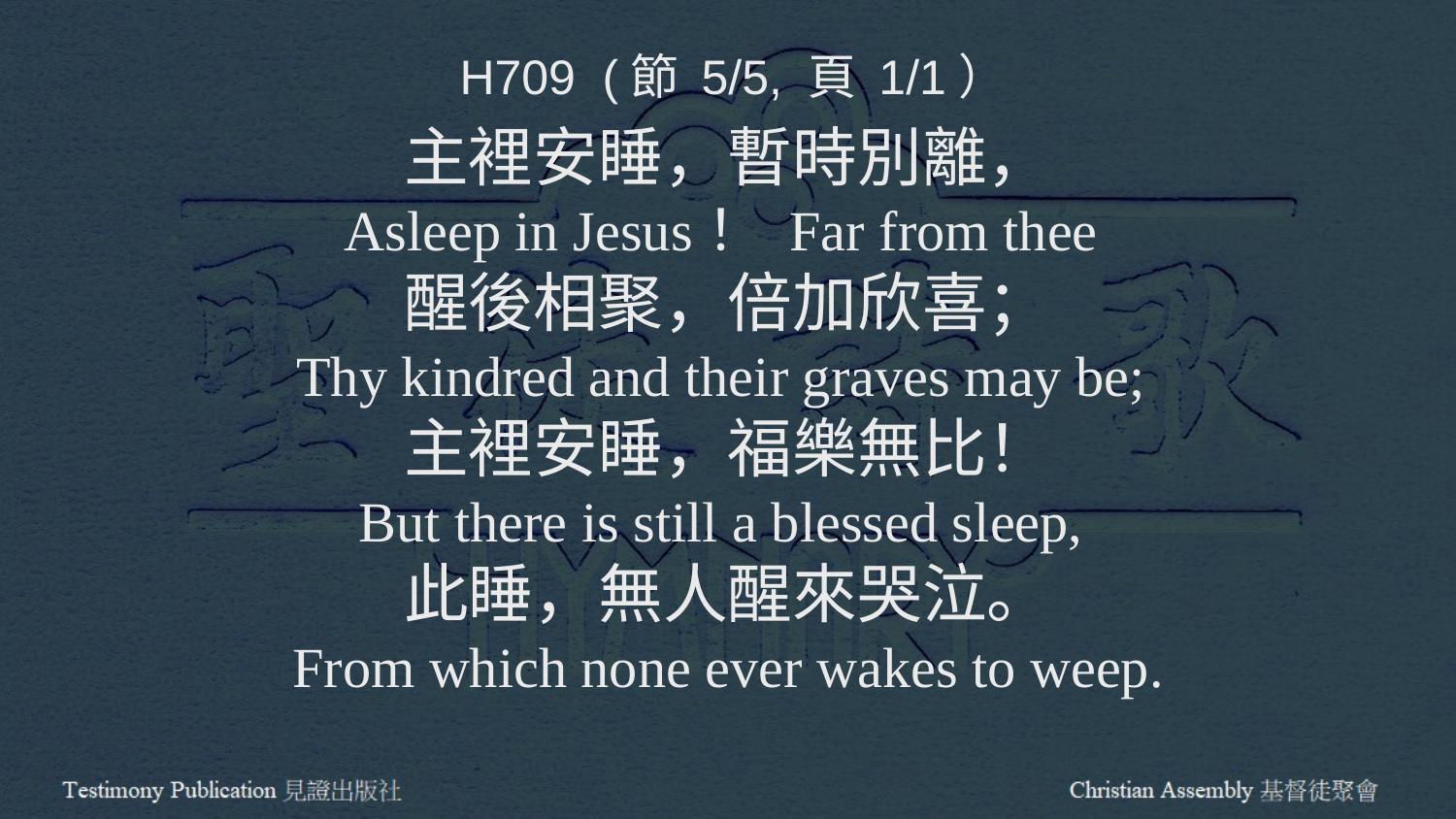

H709  (節 5/5, 頁 1/1）
主裡安睡，暫時別離，
Asleep in Jesus！ Far from thee
醒後相聚，倍加欣喜；
Thy kindred and their graves may be;
主裡安睡，福樂無比！
But there is still a blessed sleep,
此睡，無人醒來哭泣。
From which none ever wakes to weep.